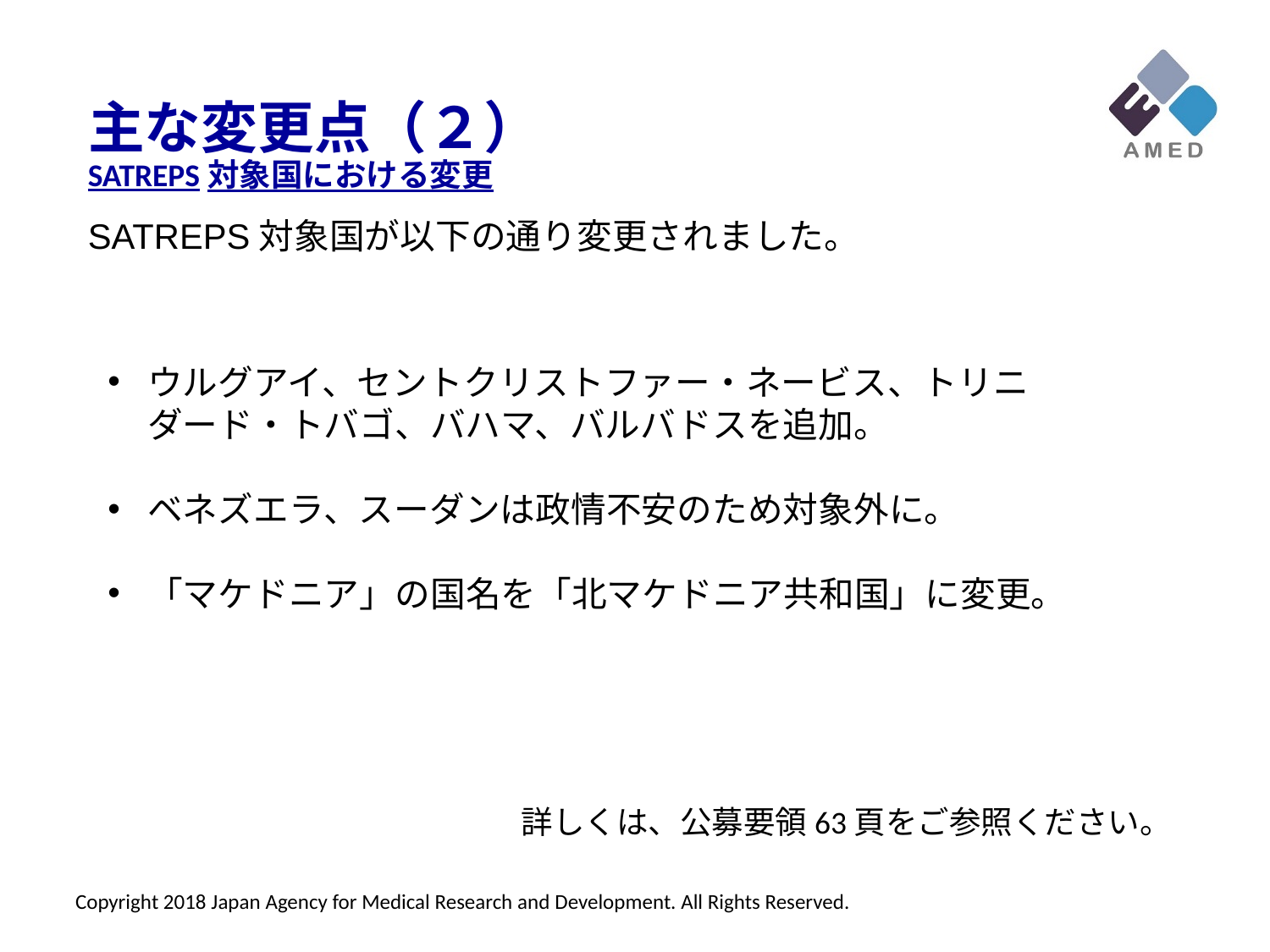

主な変更点（２）
SATREPS対象国における変更
SATREPS対象国が以下の通り変更されました。
ウルグアイ、セントクリストファー・ネービス、トリニダード・トバゴ、バハマ、バルバドスを追加。

ベネズエラ、スーダンは政情不安のため対象外に。

「マケドニア」の国名を「北マケドニア共和国」に変更。
詳しくは、公募要領63頁をご参照ください。
Copyright 2018 Japan Agency for Medical Research and Development. All Rights Reserved.